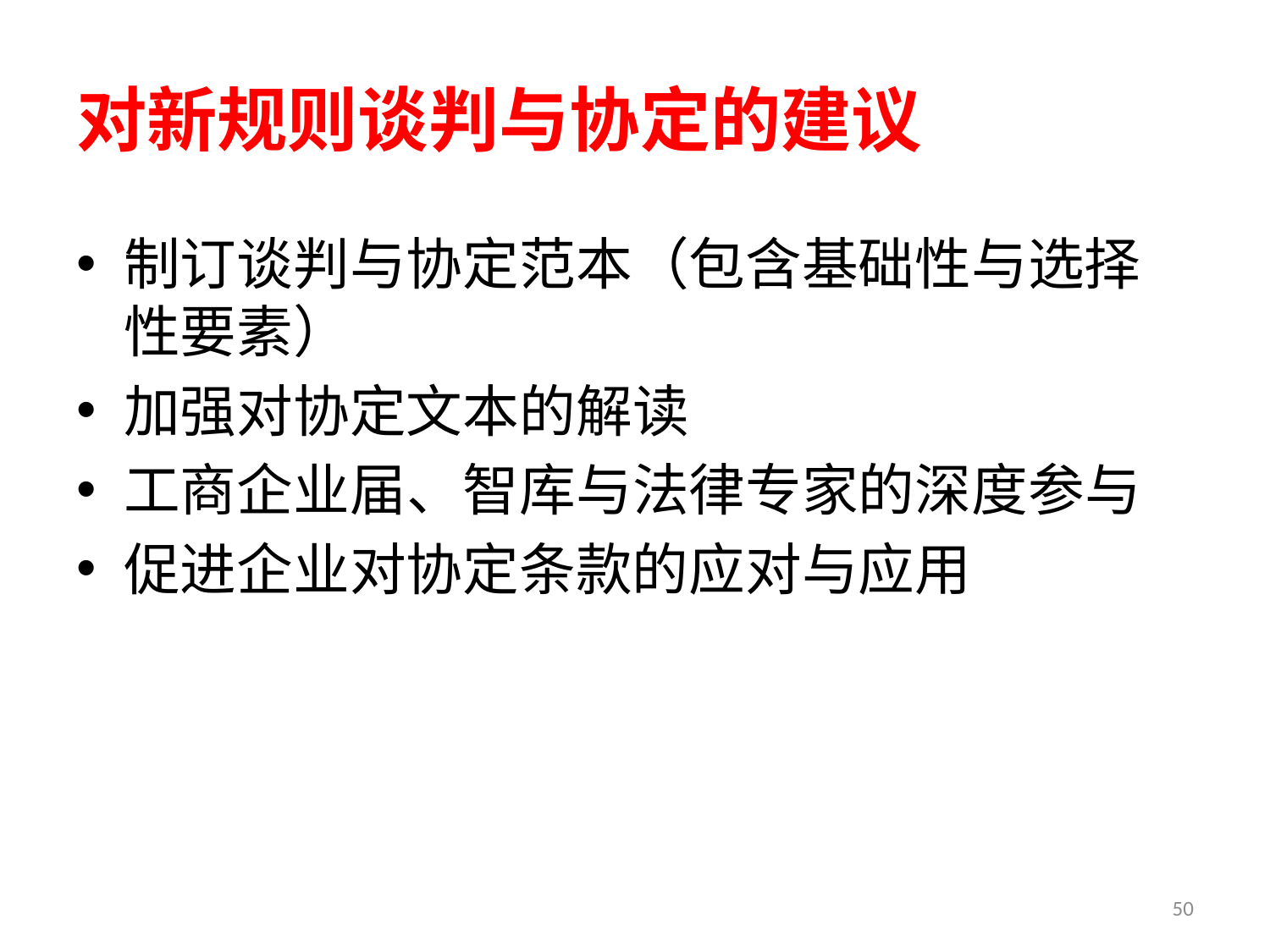

# 对新规则谈判与协定的建议
制订谈判与协定范本（包含基础性与选择性要素）
加强对协定文本的解读
工商企业届、智库与法律专家的深度参与
促进企业对协定条款的应对与应用

50